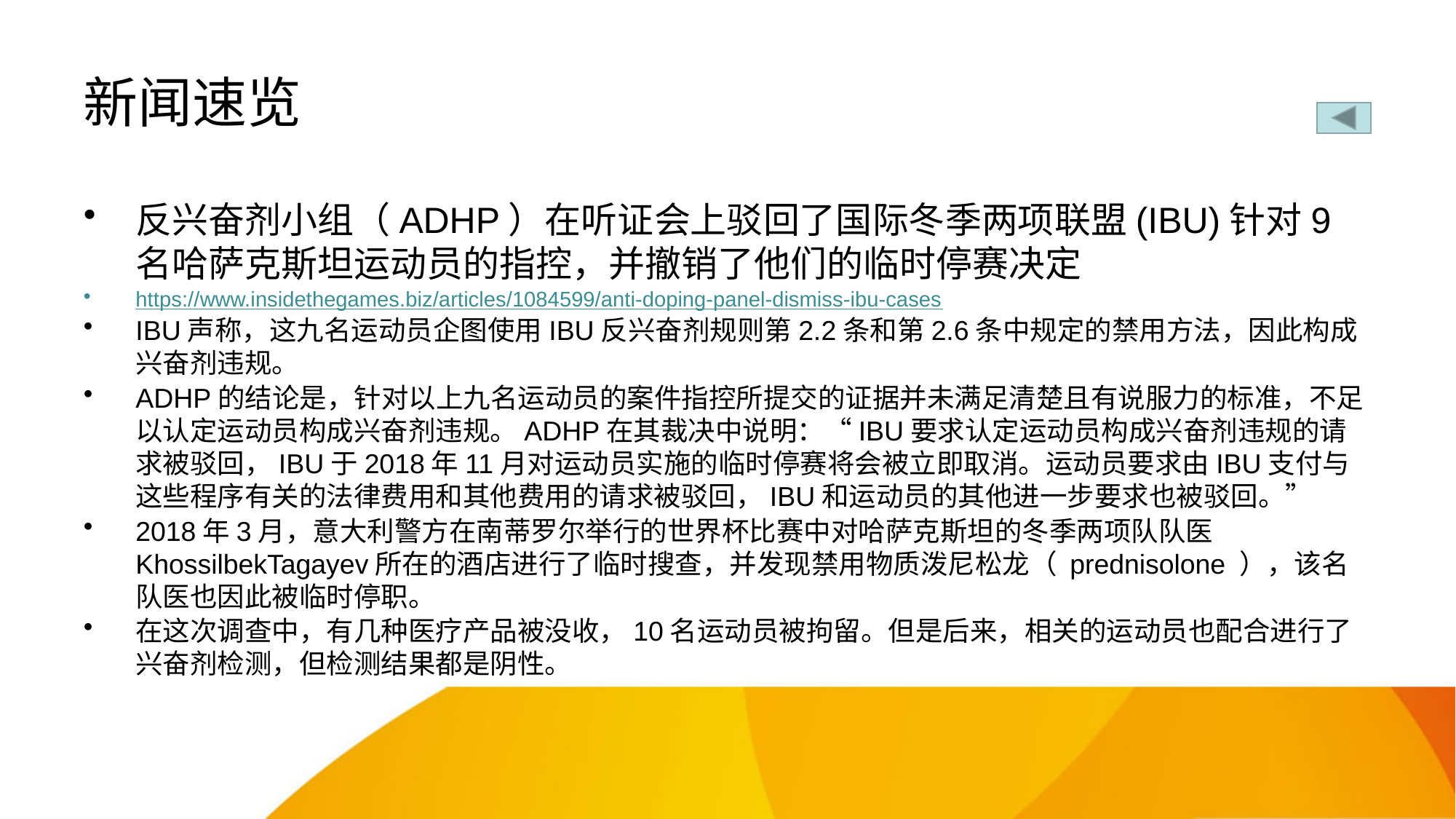

# 新闻速览

反兴奋剂小组（ADHP）在听证会上驳回了国际冬季两项联盟(IBU)针对9名哈萨克斯坦运动员的指控，并撤销了他们的临时停赛决定
https://www.insidethegames.biz/articles/1084599/anti-doping-panel-dismiss-ibu-cases
IBU声称，这九名运动员企图使用IBU反兴奋剂规则第2.2条和第2.6条中规定的禁用方法，因此构成兴奋剂违规。
ADHP的结论是，针对以上九名运动员的案件指控所提交的证据并未满足清楚且有说服力的标准，不足以认定运动员构成兴奋剂违规。ADHP在其裁决中说明：“IBU要求认定运动员构成兴奋剂违规的请求被驳回，IBU于2018年11月对运动员实施的临时停赛将会被立即取消。运动员要求由IBU支付与这些程序有关的法律费用和其他费用的请求被驳回，IBU和运动员的其他进一步要求也被驳回。”
2018年3月，意大利警方在南蒂罗尔举行的世界杯比赛中对哈萨克斯坦的冬季两项队队医KhossilbekTagayev所在的酒店进行了临时搜查，并发现禁用物质泼尼松龙（ prednisolone ），该名队医也因此被临时停职。
在这次调查中，有几种医疗产品被没收，10名运动员被拘留。但是后来，相关的运动员也配合进行了兴奋剂检测，但检测结果都是阴性。